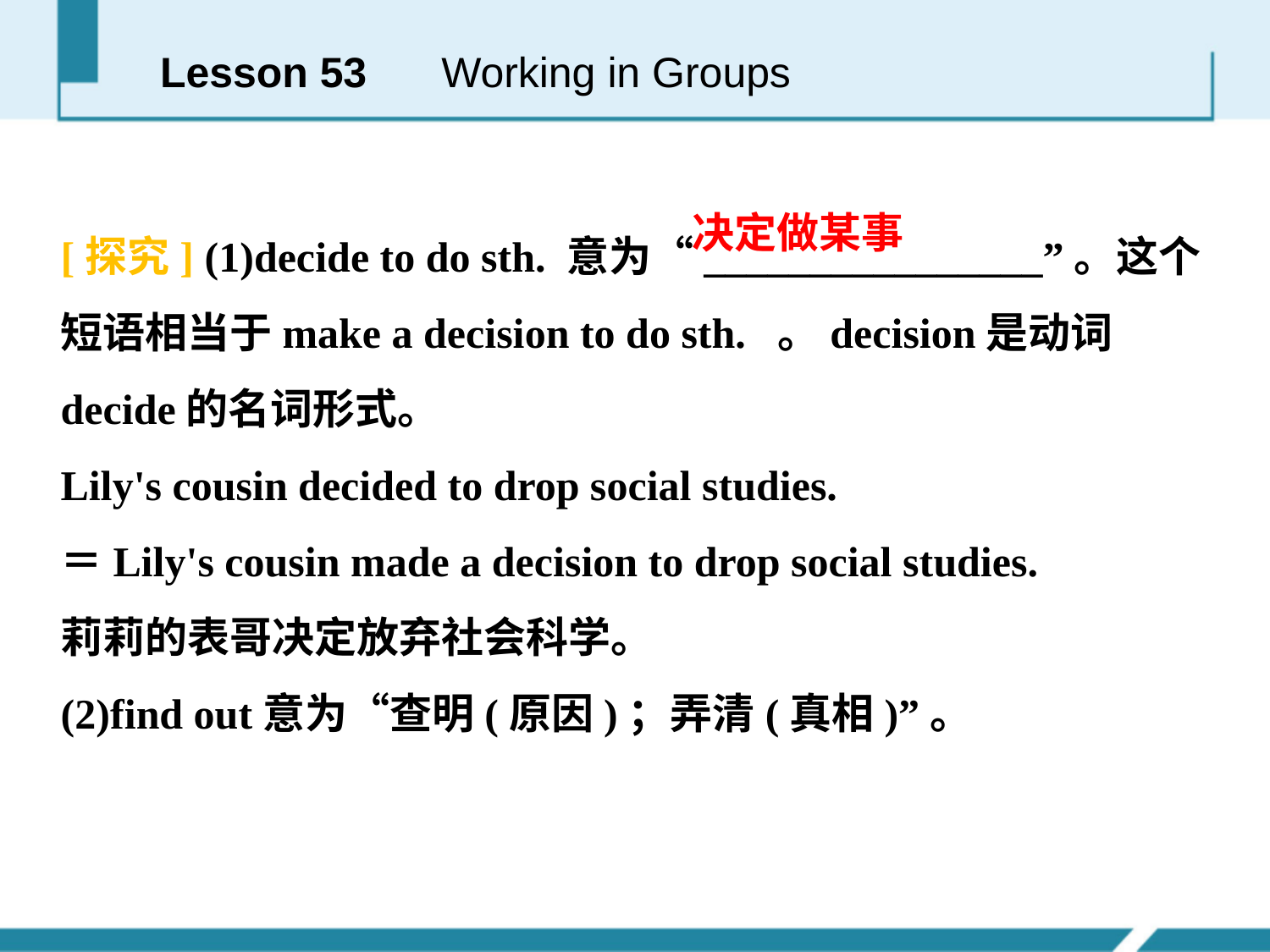

Lesson 53 　Working in Groups
决定做某事
[探究] (1)decide to do sth. 意为“________________”。这个短语相当于make a decision to do sth.  。decision是动词decide的名词形式。
Lily's cousin decided to drop social studies.
＝Lily's cousin made a decision to drop social studies.
莉莉的表哥决定放弃社会科学。
(2)find out意为“查明(原因)；弄清(真相)”。